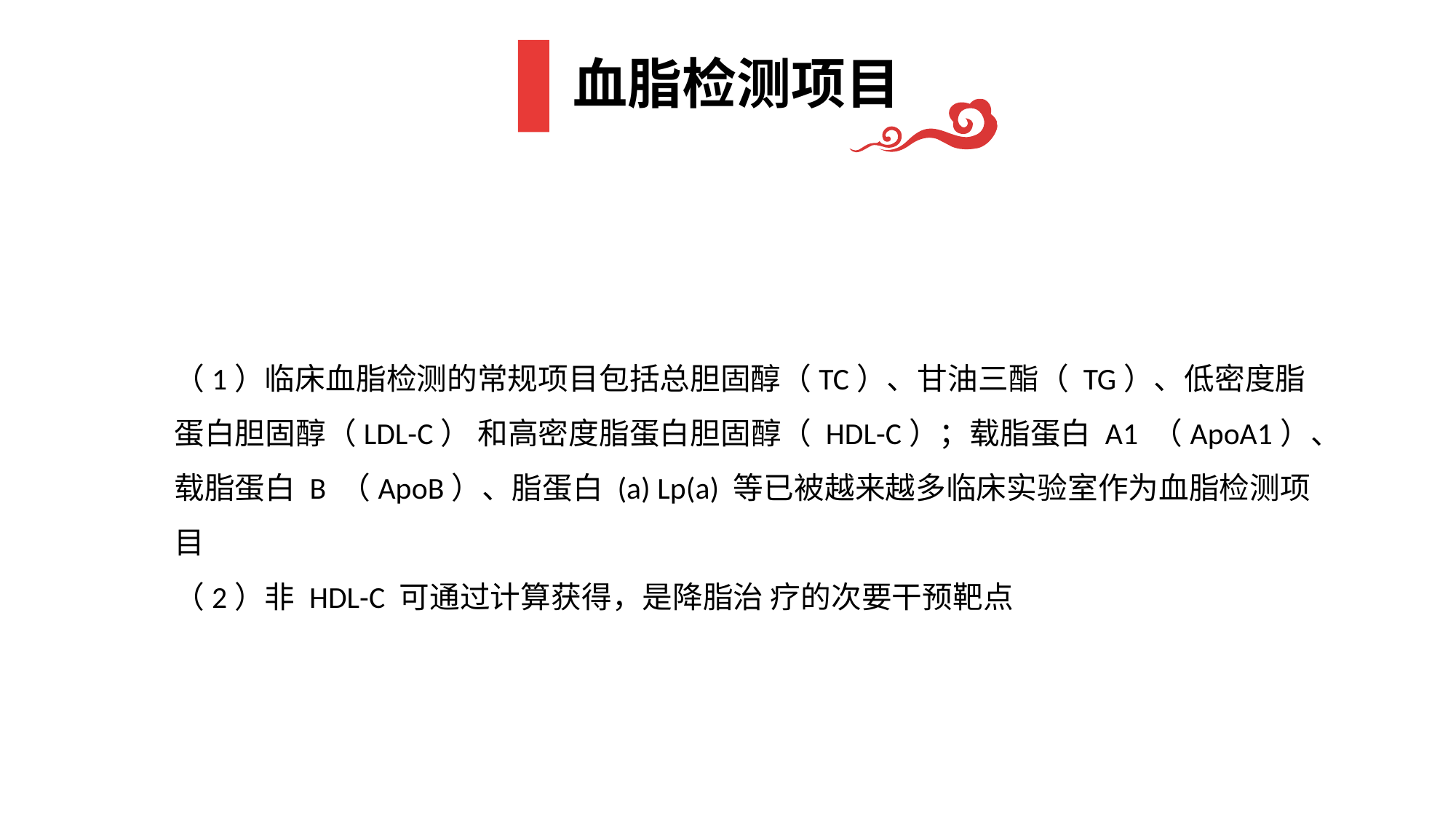

# 血脂检测项目
（1）临床血脂检测的常规项目包括总胆固醇（TC）、甘油三酯（ TG）、低密度脂蛋白胆固醇（LDL-C） 和高密度脂蛋白胆固醇（ HDL-C）；载脂蛋白 A1 （ApoA1）、载脂蛋白 B （ApoB）、脂蛋白 (a) Lp(a) 等已被越来越多临床实验室作为血脂检测项目
（2）非 HDL-C 可通过计算获得，是降脂治 疗的次要干预靶点